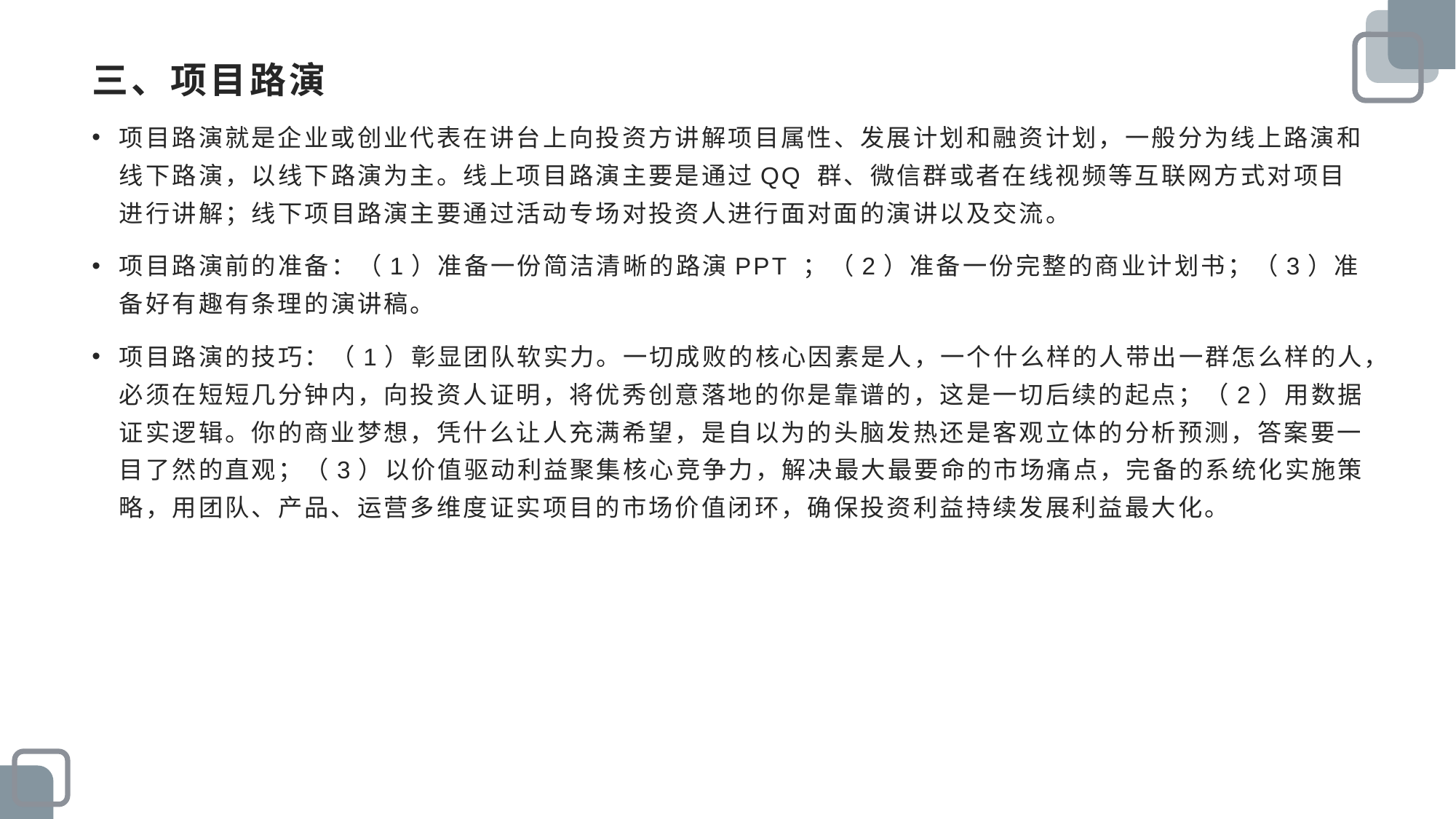

# 三、项目路演
项目路演就是企业或创业代表在讲台上向投资方讲解项目属性、发展计划和融资计划，一般分为线上路演和线下路演，以线下路演为主。线上项目路演主要是通过QQ 群、微信群或者在线视频等互联网方式对项目进行讲解；线下项目路演主要通过活动专场对投资人进行面对面的演讲以及交流。
项目路演前的准备：（1）准备一份简洁清晰的路演PPT ；（2）准备一份完整的商业计划书；（3）准备好有趣有条理的演讲稿。
项目路演的技巧：（1）彰显团队软实力。一切成败的核心因素是人，一个什么样的人带出一群怎么样的人，必须在短短几分钟内，向投资人证明，将优秀创意落地的你是靠谱的，这是一切后续的起点；（2）用数据证实逻辑。你的商业梦想，凭什么让人充满希望，是自以为的头脑发热还是客观立体的分析预测，答案要一目了然的直观；（3）以价值驱动利益聚集核心竞争力，解决最大最要命的市场痛点，完备的系统化实施策略，用团队、产品、运营多维度证实项目的市场价值闭环，确保投资利益持续发展利益最大化。